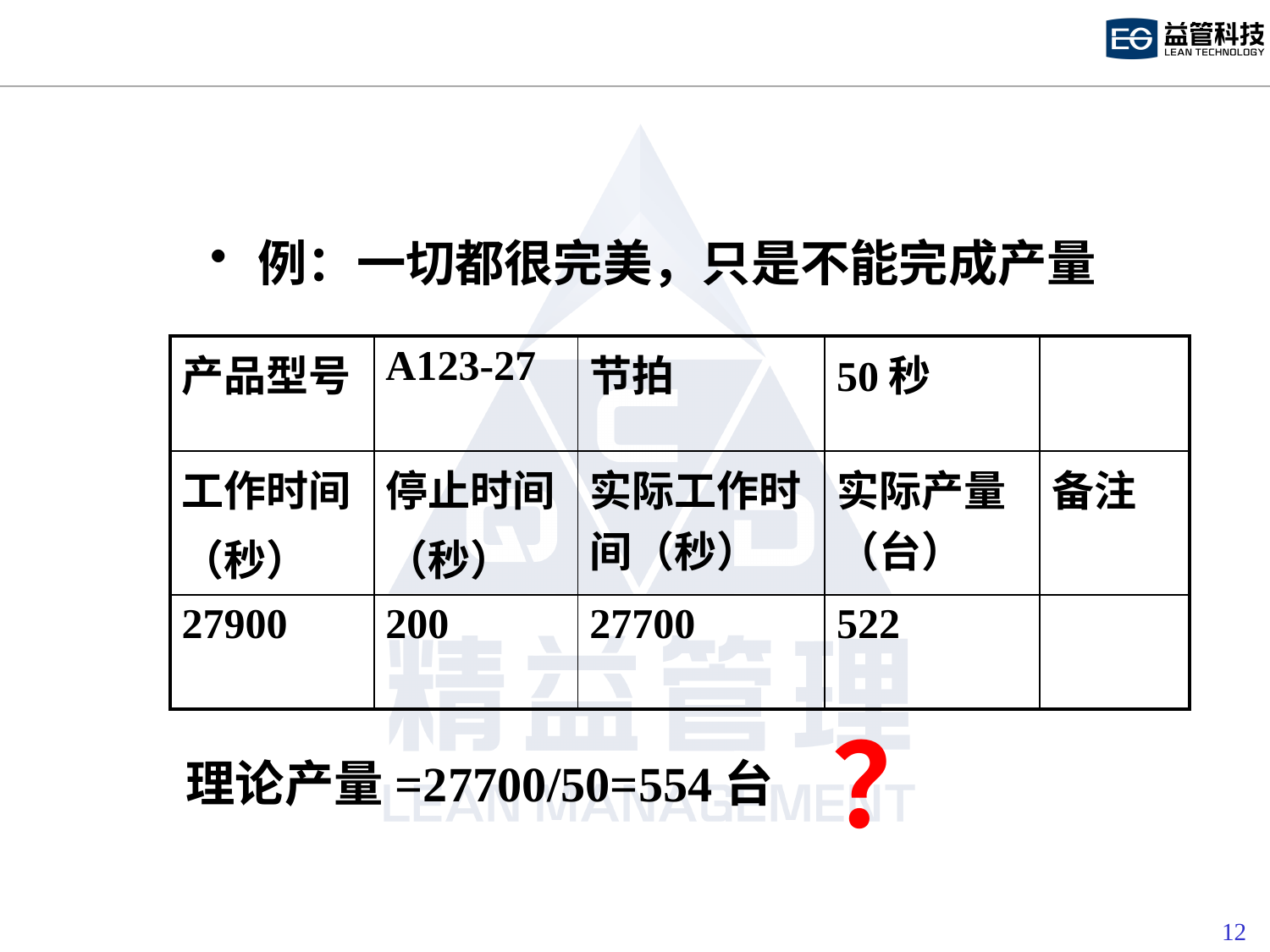

#
例：一切都很完美，只是不能完成产量
| 产品型号 | A123-27 | 节拍 | 50秒 |  |
| --- | --- | --- | --- | --- |
| 工作时间 （秒） | 停止时间 （秒） | 实际工作时间（秒） | 实际产量（台） | 备注 |
| 27900 | 200 | 27700 | 522 |  |
？
理论产量=27700/50=554台